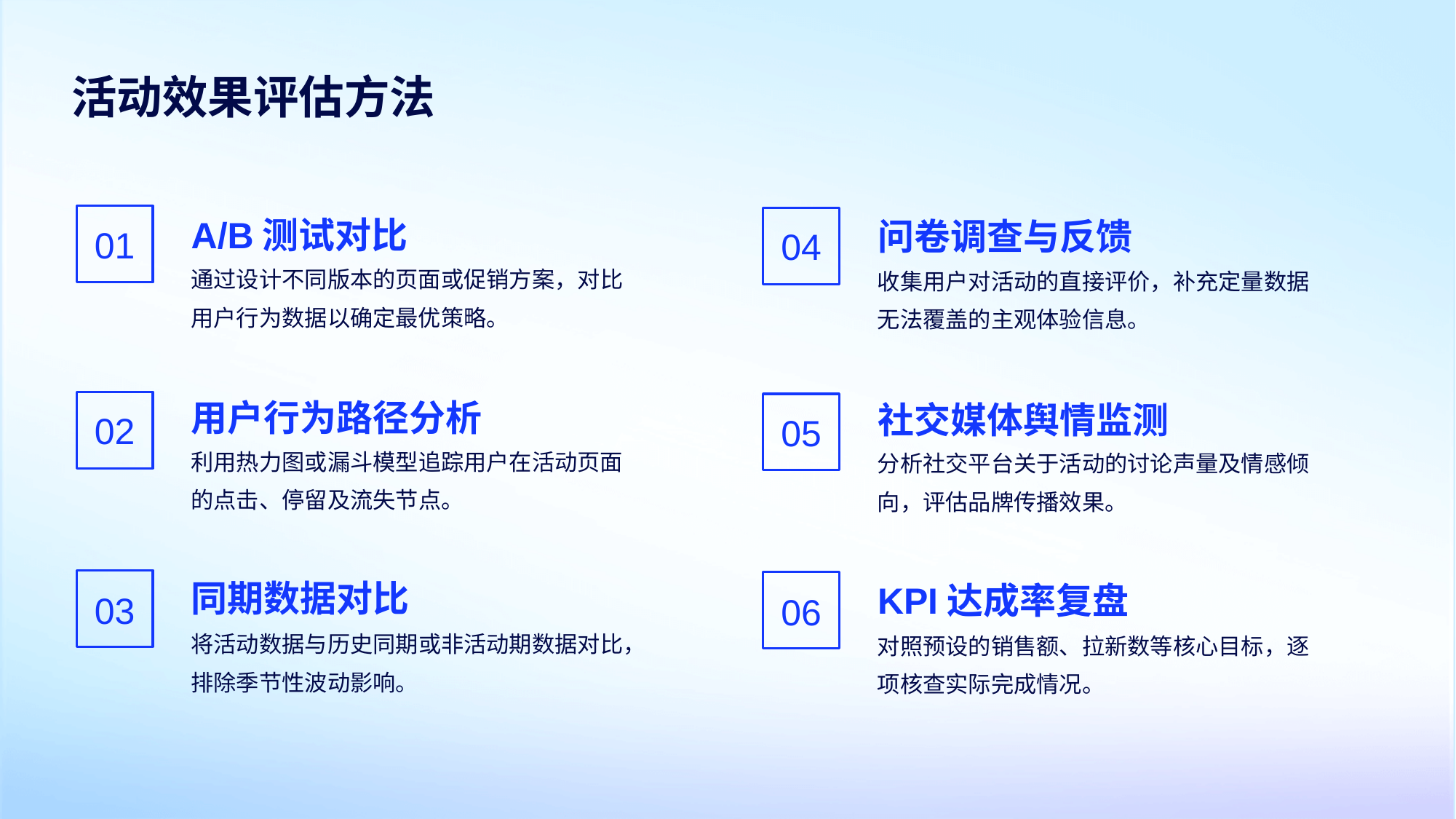

活动效果评估方法
A/B测试对比
问卷调查与反馈

04
01
通过设计不同版本的页面或促销方案，对比用户行为数据以确定最优策略。
收集用户对活动的直接评价，补充定量数据无法覆盖的主观体验信息。
用户行为路径分析
社交媒体舆情监测

02
05
利用热力图或漏斗模型追踪用户在活动页面的点击、停留及流失节点。
分析社交平台关于活动的讨论声量及情感倾向，评估品牌传播效果。
同期数据对比
KPI达成率复盘

03
06
将活动数据与历史同期或非活动期数据对比，排除季节性波动影响。
对照预设的销售额、拉新数等核心目标，逐项核查实际完成情况。